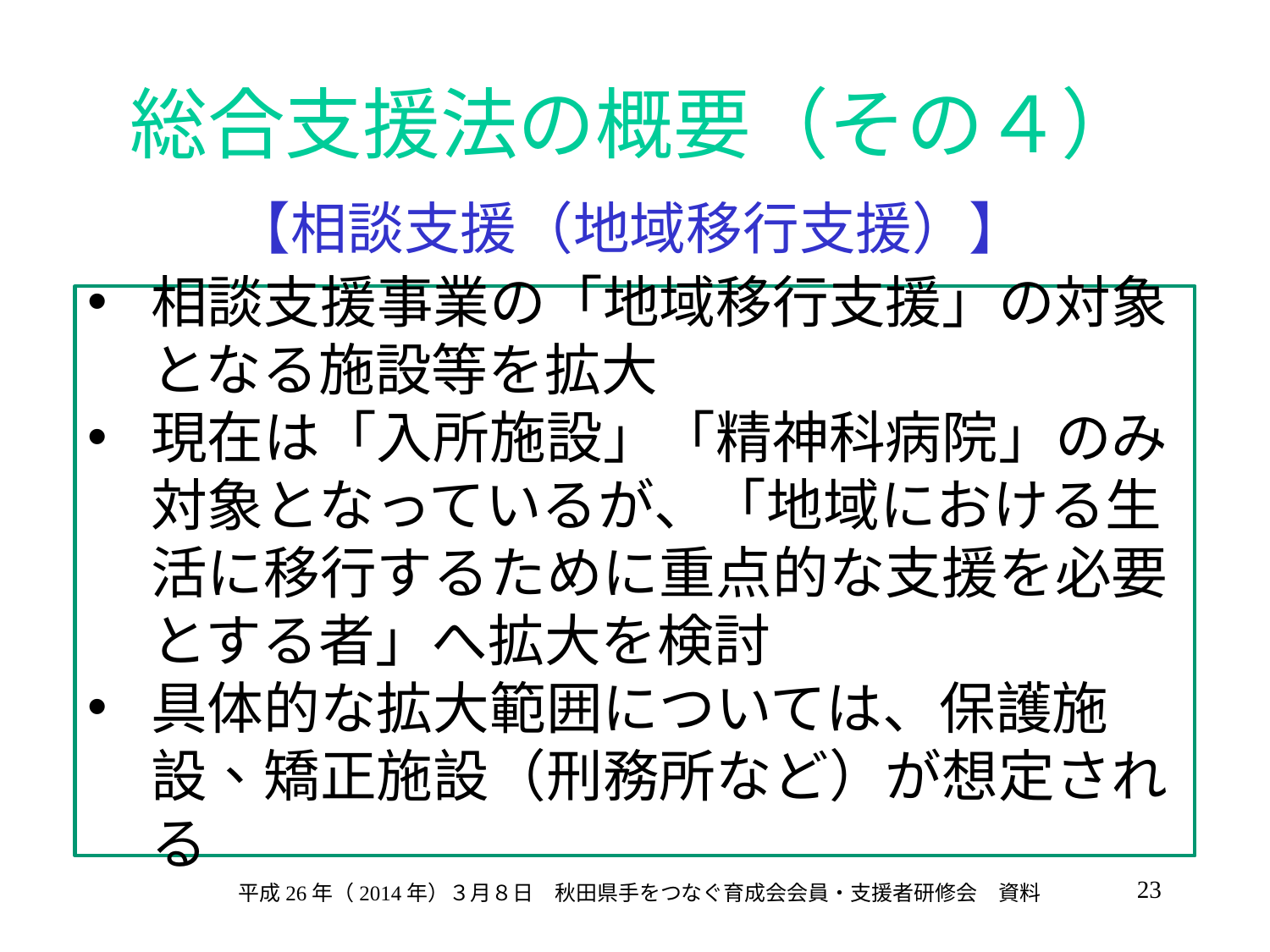

# 総合支援法の概要（その４）
【相談支援（地域移行支援）】
相談支援事業の「地域移行支援」の対象となる施設等を拡大
現在は「入所施設」「精神科病院」のみ対象となっているが、「地域における生活に移行するために重点的な支援を必要とする者」へ拡大を検討
具体的な拡大範囲については、保護施設、矯正施設（刑務所など）が想定される
23